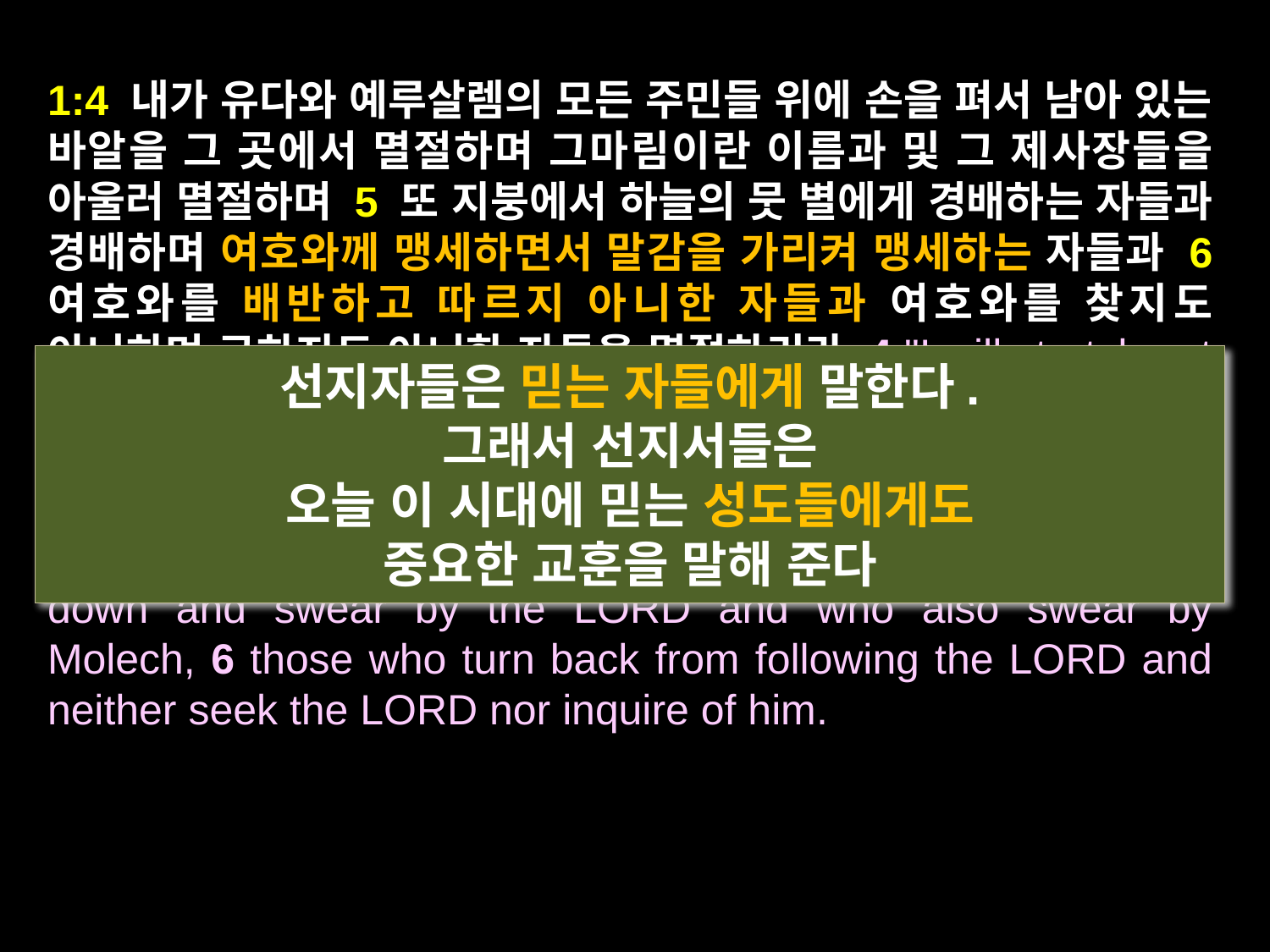

1:4 내가 유다와 예루살렘의 모든 주민들 위에 손을 펴서 남아 있는 바알을 그 곳에서 멸절하며 그마림이란 이름과 및 그 제사장들을 아울러 멸절하며 5 또 지붕에서 하늘의 뭇 별에게 경배하는 자들과 경배하며 여호와께 맹세하면서 말감을 가리켜 맹세하는 자들과 6 여호와를 배반하고 따르지 아니한 자들과 여호와를 찾지도 아니하며 구하지도 아니한 자들을 멸절하리라 4 "I will stretch out my hand against Judah and against all who live in Jerusalem. I will cut off from this place every remnant of Baal, the names of the pagan and the idolatrous priests-- 5 those who bow down on the roofs to worship the starry host, those who bow down and swear by the LORD and who also swear by Molech, 6 those who turn back from following the LORD and neither seek the LORD nor inquire of him.
선지자들은 믿는 자들에게 말한다.
그래서 선지서들은
오늘 이 시대에 믿는 성도들에게도
중요한 교훈을 말해 준다